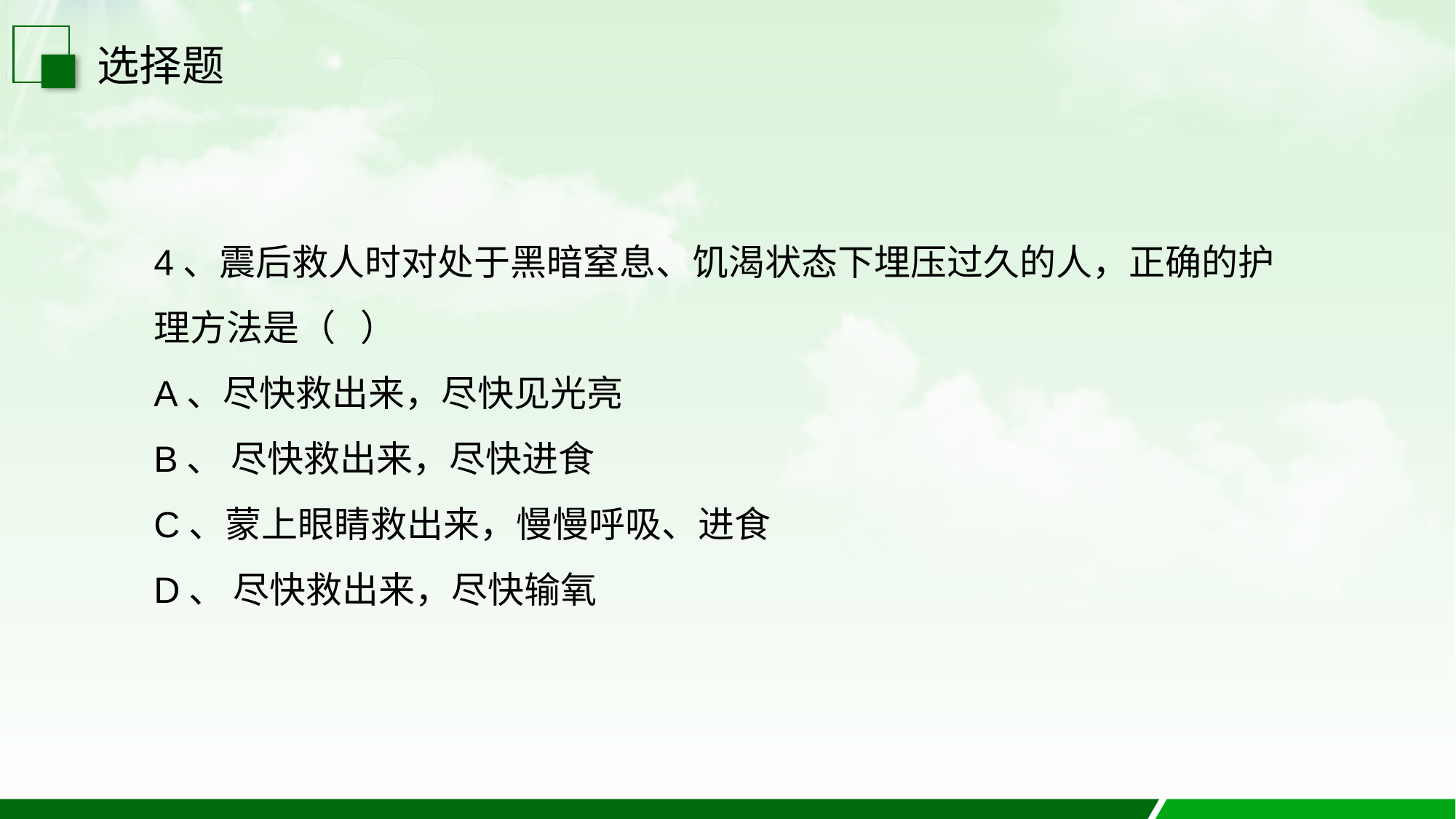

选择题
4、震后救人时对处于黑暗窒息、饥渴状态下埋压过久的人，正确的护理方法是（   ）
A、尽快救出来，尽快见光亮
B、 尽快救出来，尽快进食
C、蒙上眼睛救出来，慢慢呼吸、进食
D、 尽快救出来，尽快输氧